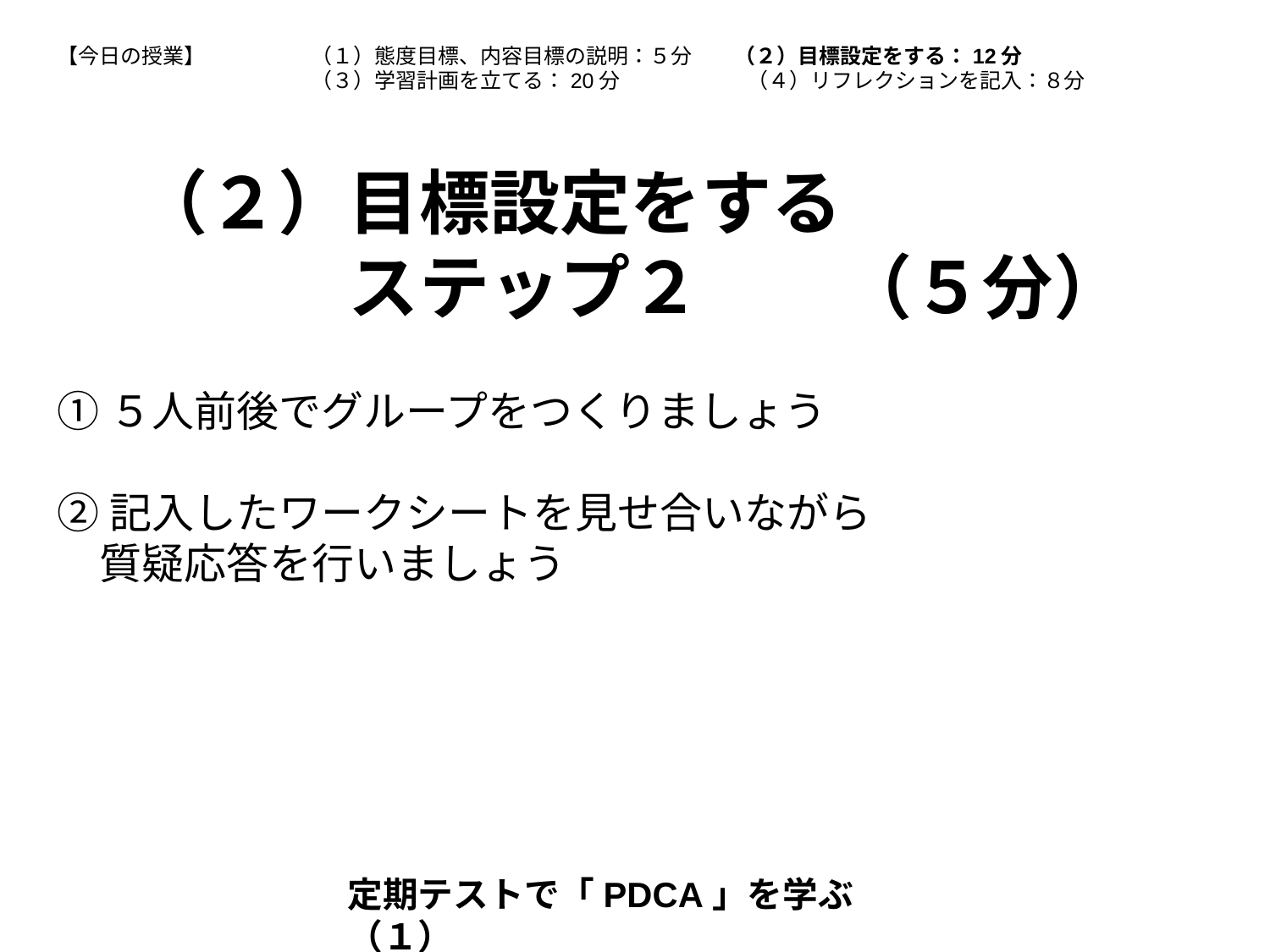

【今日の授業】	（１）態度目標、内容目標の説明：５分　　（２）目標設定をする：12分
		（３）学習計画を立てる：20分　　　　　　（４）リフレクションを記入：８分
（２）目標設定をする
　　　ステップ２　　（５分）
①５人前後でグループをつくりましょう

②記入したワークシートを見せ合いながら
　質疑応答を行いましょう
定期テストで「PDCA」を学ぶ（１）